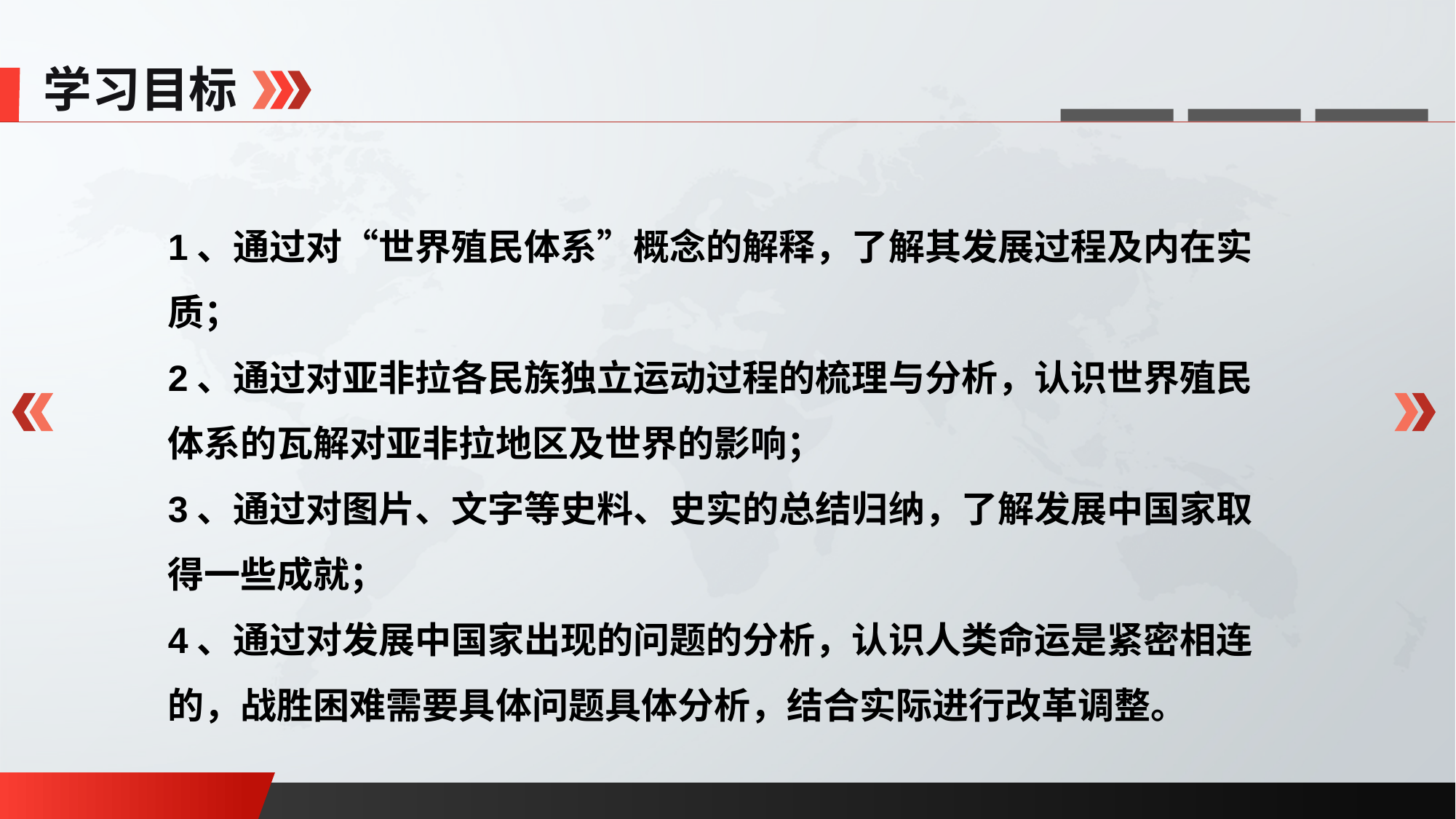

学习目标

1、通过对“世界殖民体系”概念的解释，了解其发展过程及内在实质；
2、通过对亚非拉各民族独立运动过程的梳理与分析，认识世界殖民体系的瓦解对亚非拉地区及世界的影响；
3、通过对图片、文字等史料、史实的总结归纳，了解发展中国家取得一些成就；
4、通过对发展中国家出现的问题的分析，认识人类命运是紧密相连的，战胜困难需要具体问题具体分析，结合实际进行改革调整。